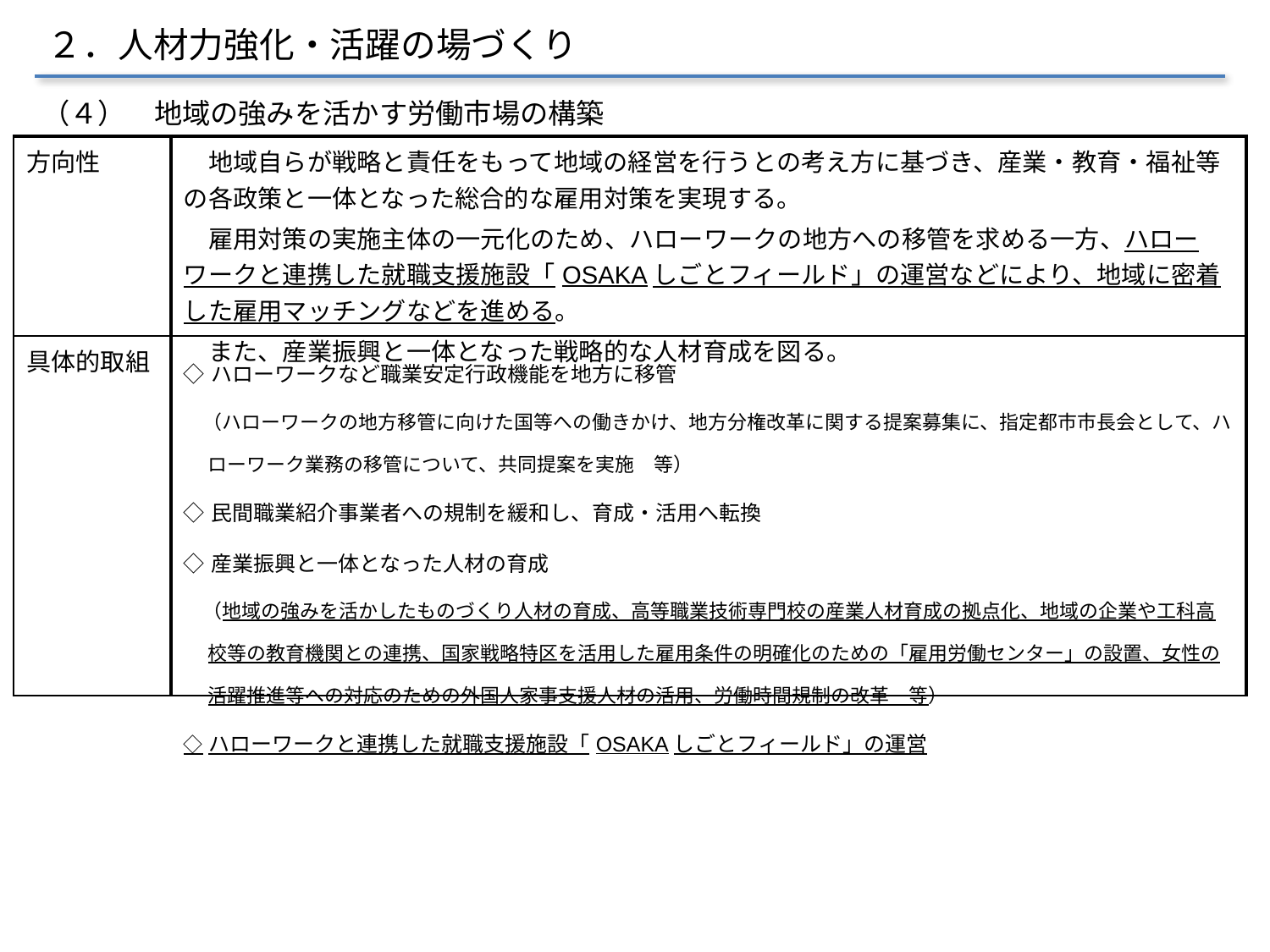

２．人材力強化・活躍の場づくり
（４）　地域の強みを活かす労働市場の構築
| 方向性 | 地域自らが戦略と責任をもって地域の経営を行うとの考え方に基づき、産業・教育・福祉等の各政策と一体となった総合的な雇用対策を実現する。 　雇用対策の実施主体の一元化のため、ハローワークの地方への移管を求める一方、ハローワークと連携した就職支援施設「OSAKAしごとフィールド」の運営などにより、地域に密着した雇用マッチングなどを進める。 　また、産業振興と一体となった戦略的な人材育成を図る。 |
| --- | --- |
| 具体的取組 | ◇ハローワークなど職業安定行政機能を地方に移管 　（ハローワークの地方移管に向けた国等への働きかけ、地方分権改革に関する提案募集に、指定都市市長会として、ハローワーク業務の移管について、共同提案を実施　等） ◇民間職業紹介事業者への規制を緩和し、育成・活用へ転換 ◇産業振興と一体となった人材の育成 　（地域の強みを活かしたものづくり人材の育成、高等職業技術専門校の産業人材育成の拠点化、地域の企業や工科高校等の教育機関との連携、国家戦略特区を活用した雇用条件の明確化のための「雇用労働センター」の設置、女性の活躍推進等への対応のための外国人家事支援人材の活用、労働時間規制の改革　等） ◇ハローワークと連携した就職支援施設「OSAKAしごとフィールド」の運営 |